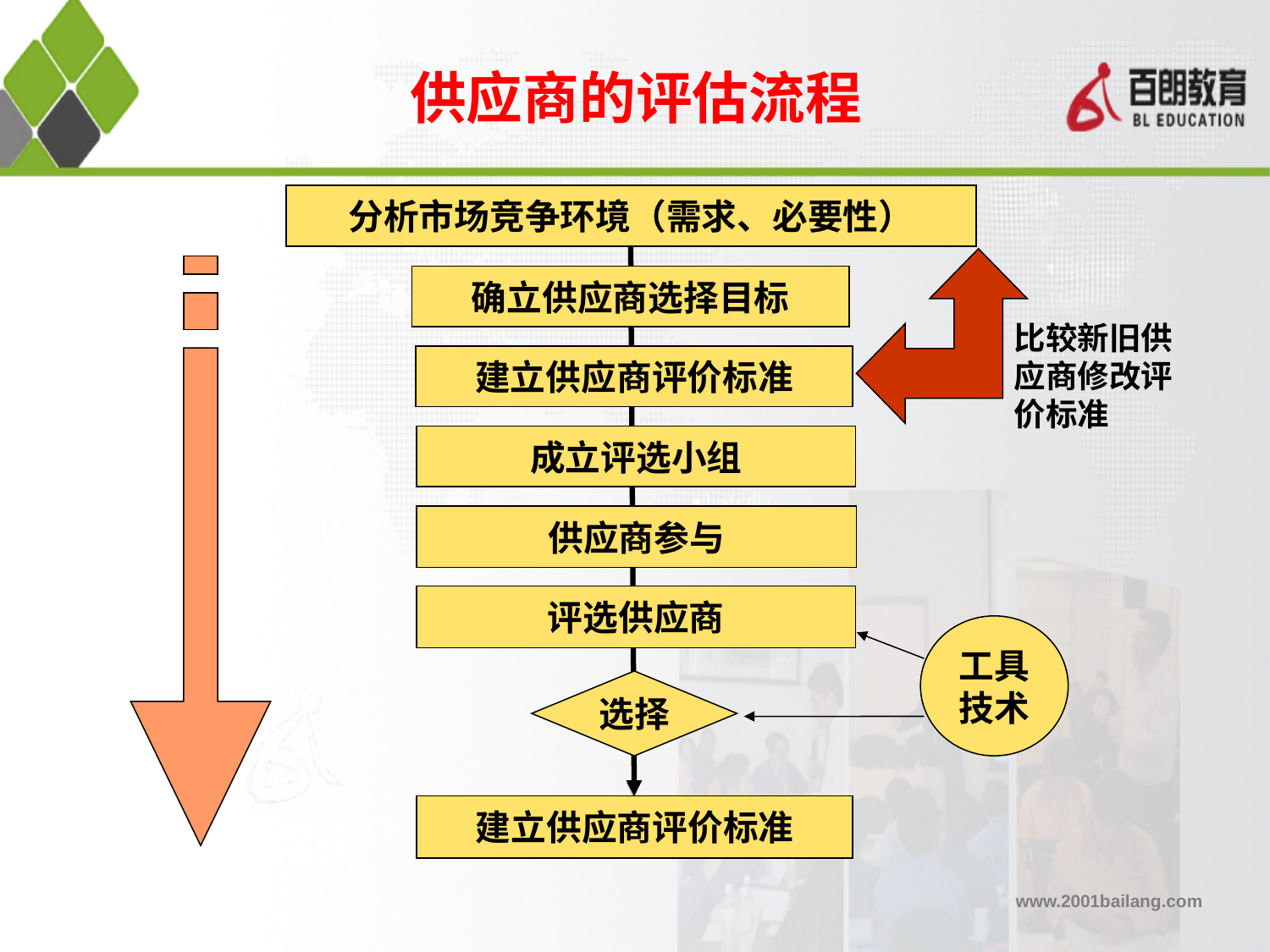

供应商的评估流程
分析市场竞争环境（需求、必要性）

确立供应商选择目标
比较新旧供应商修改评价标准
建立供应商评价标准
成立评选小组

供应商参与
评选供应商
工具
技术

选择

建立供应商评价标准